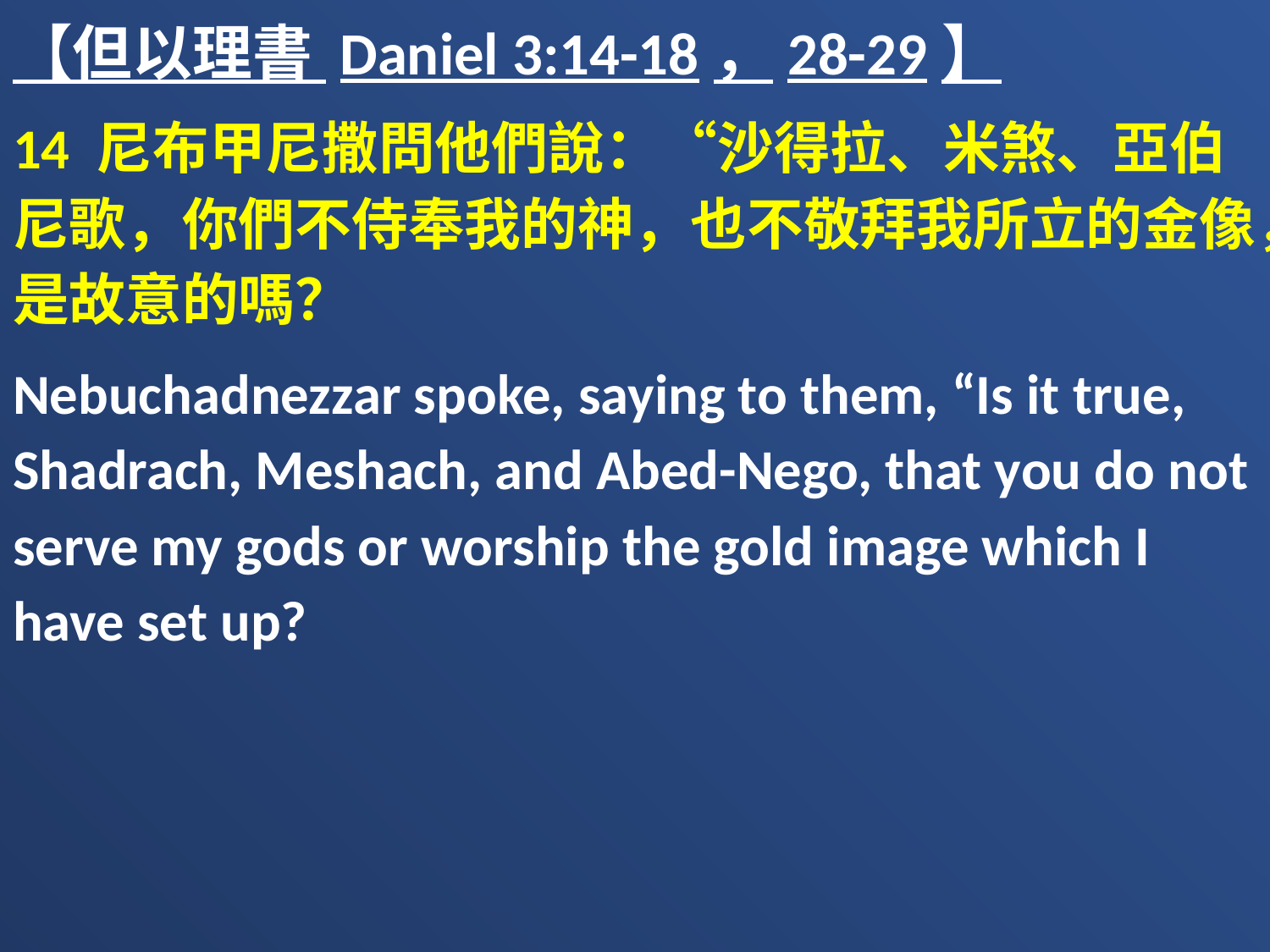

【但以理書 Daniel 3:14-18，28-29】
14 尼布甲尼撒問他們說：“沙得拉、米煞、亞伯尼歌，你們不侍奉我的神，也不敬拜我所立的金像，是故意的嗎？
Nebuchadnezzar spoke, saying to them, “Is it true, Shadrach, Meshach, and Abed-Nego, that you do not serve my gods or worship the gold image which I have set up?